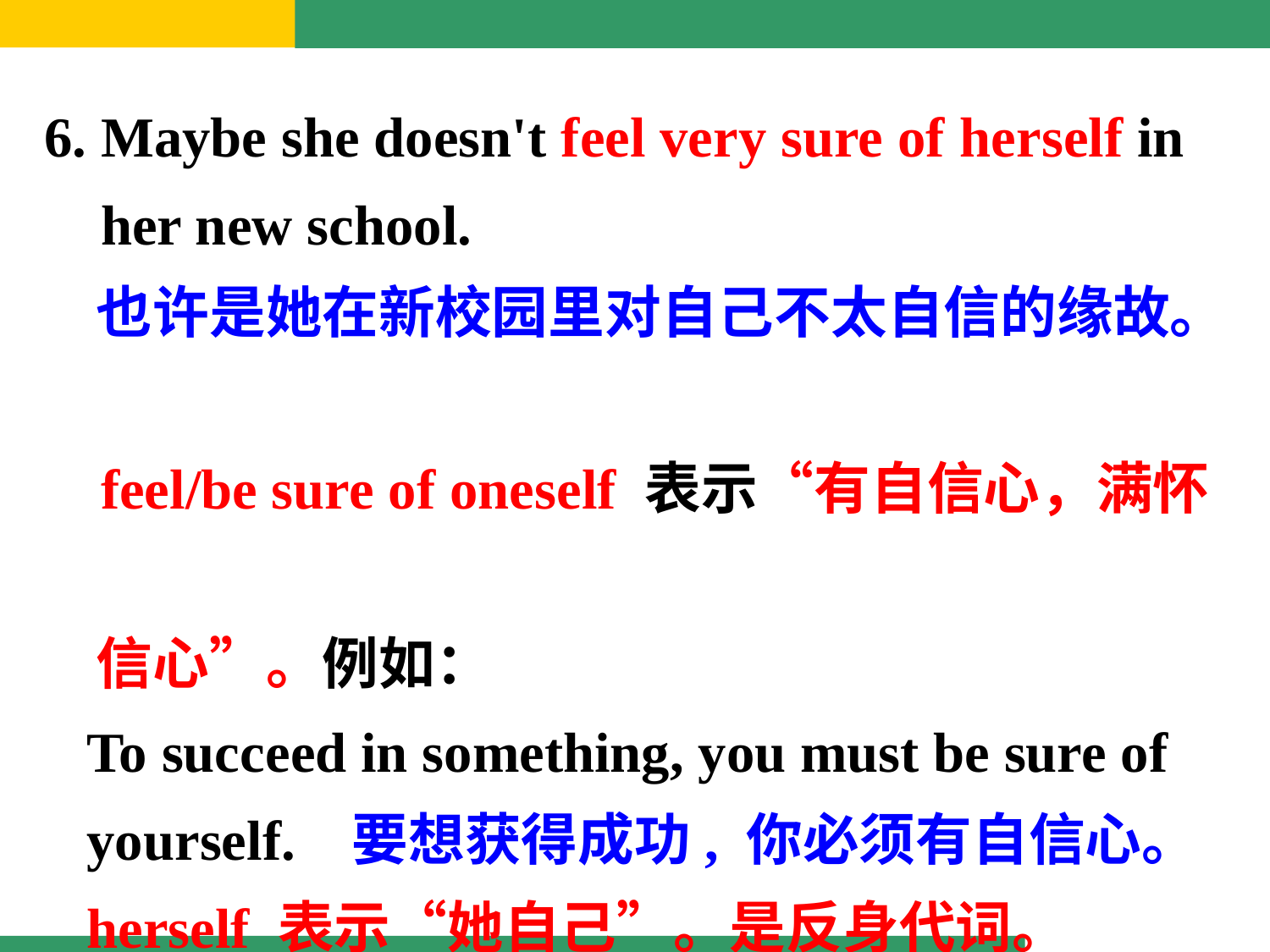

6. Maybe she doesn't feel very sure of herself in
    her new school.
   也许是她在新校园里对自己不太自信的缘故。
    feel/be sure of oneself 表示“有自信心，满怀
   信心”。例如：
   To succeed in something, you must be sure of
   yourself.   要想获得成功, 你必须有自信心。
   herself 表示“她自己”。是反身代词。
   She can look after herself.  她可以照顾她自己。